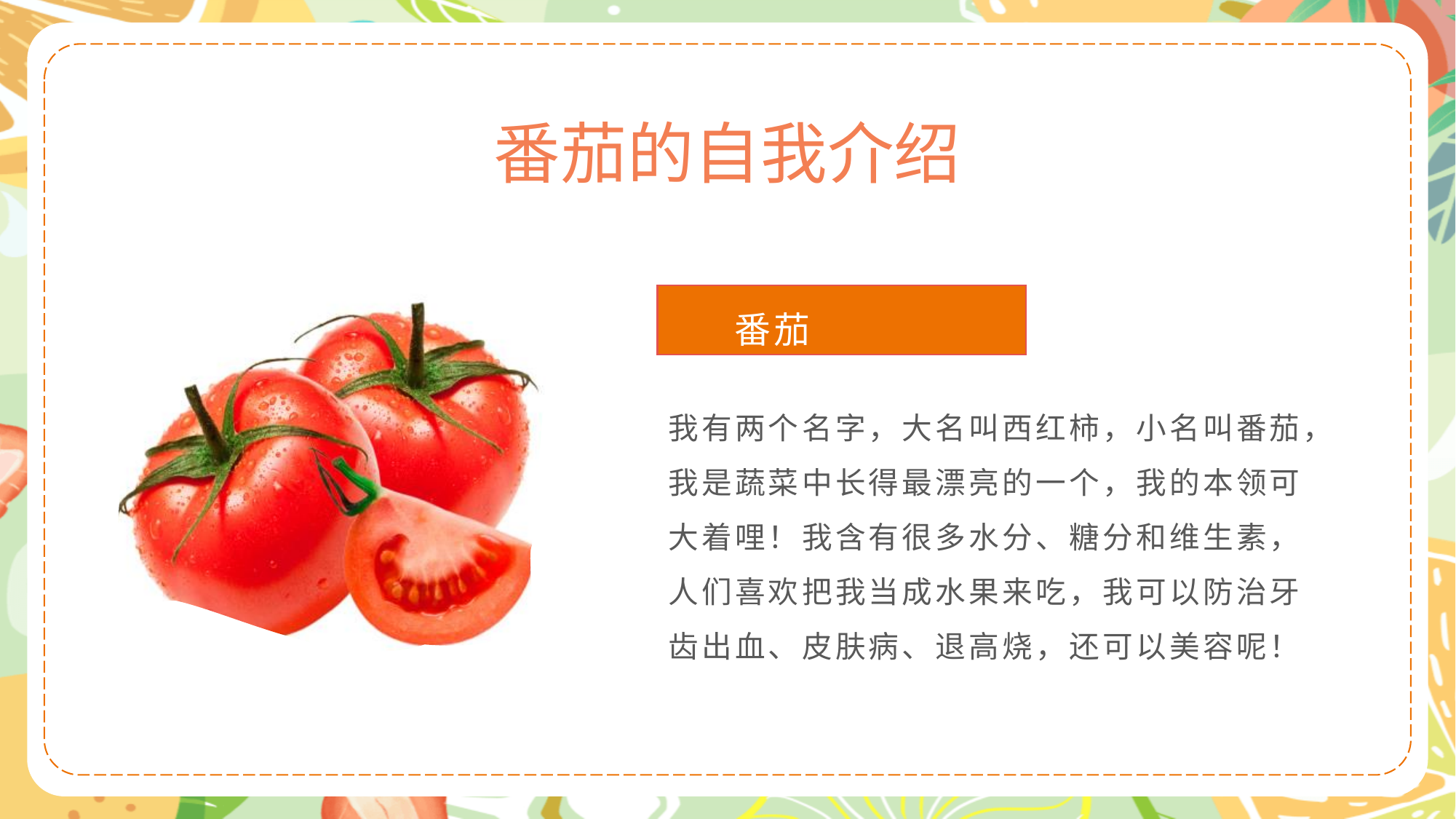

番茄的自我介绍

番茄
我有两个名字，大名叫西红柿，小名叫番茄，我是蔬菜中长得最漂亮的一个，我的本领可大着哩！我含有很多水分、糖分和维生素，人们喜欢把我当成水果来吃，我可以防治牙齿出血、皮肤病、退高烧，还可以美容呢！